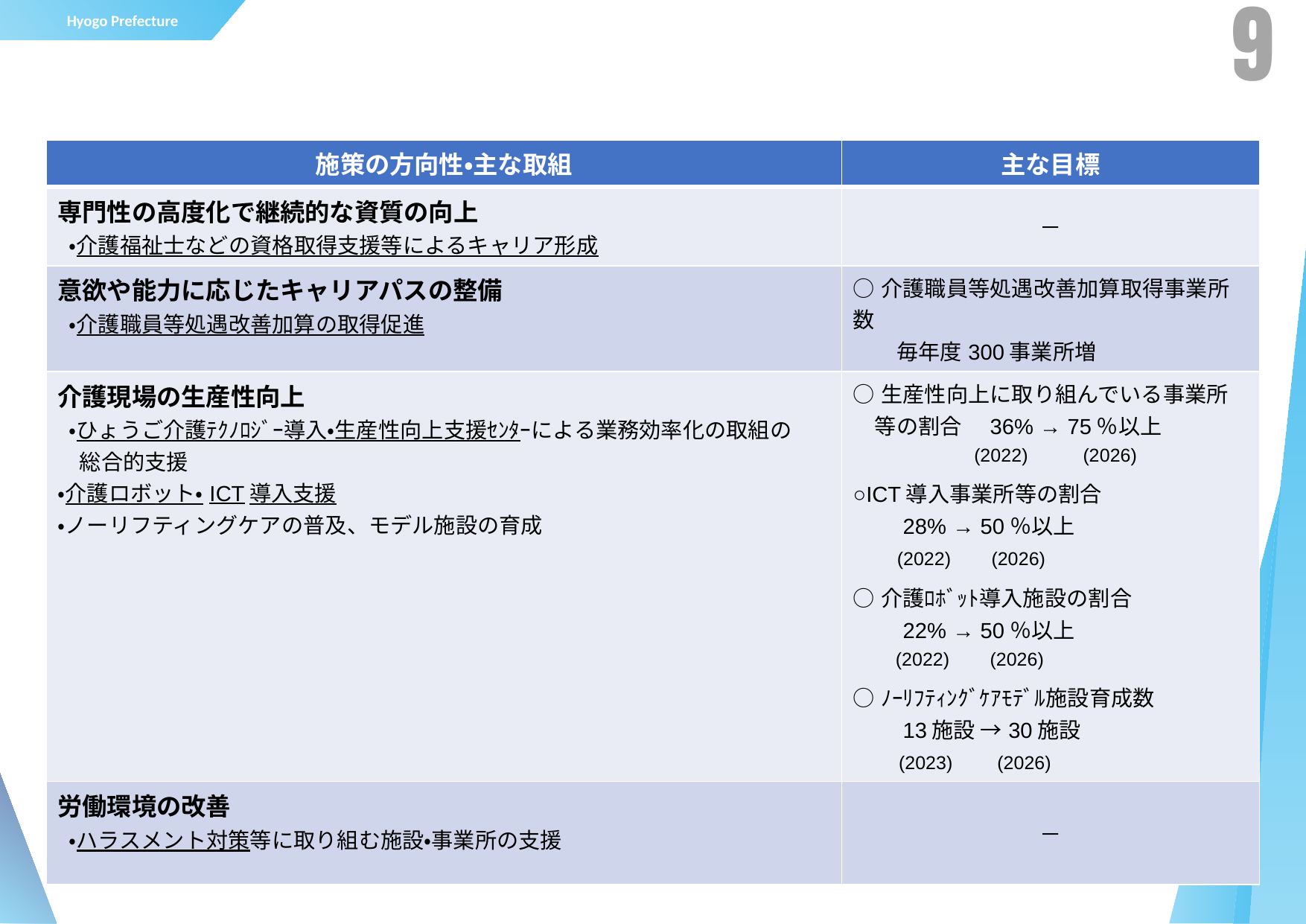

9
| 施策の方向性・主な取組 | 主な目標 |
| --- | --- |
| 専門性の高度化で継続的な資質の向上 ・介護福祉士などの資格取得支援等によるキャリア形成 | － |
| 意欲や能力に応じたキャリアパスの整備 ・介護職員等処遇改善加算の取得促進 | ○介護職員等処遇改善加算取得事業所数 　　毎年度300事業所増 |
| 介護現場の生産性向上 ・ひょうご介護ﾃｸﾉﾛｼﾞｰ導入・生産性向上支援ｾﾝﾀｰによる業務効率化の取組の 　総合的支援 ・介護ロボット・ICT導入支援 ・ノーリフティングケアの普及、モデル施設の育成 | ○生産性向上に取り組んでいる事業所 　等の割合　36% → 75％以上 　　　　　　 (2022)　　 (2026) ○ICT導入事業所等の割合　 　　28% → 50％以上 　(2022)　 (2026) ○介護ﾛﾎﾞｯﾄ導入施設の割合　　 　　22% → 50％以上 　　(2022)　 (2026) ○ﾉｰﾘﾌﾃｨﾝｸﾞｹｱﾓﾃﾞﾙ施設育成数 　　13施設 →30施設 　　(2023)　 (2026) |
| 労働環境の改善 ・ハラスメント対策等に取り組む施設・事業所の支援 | － |